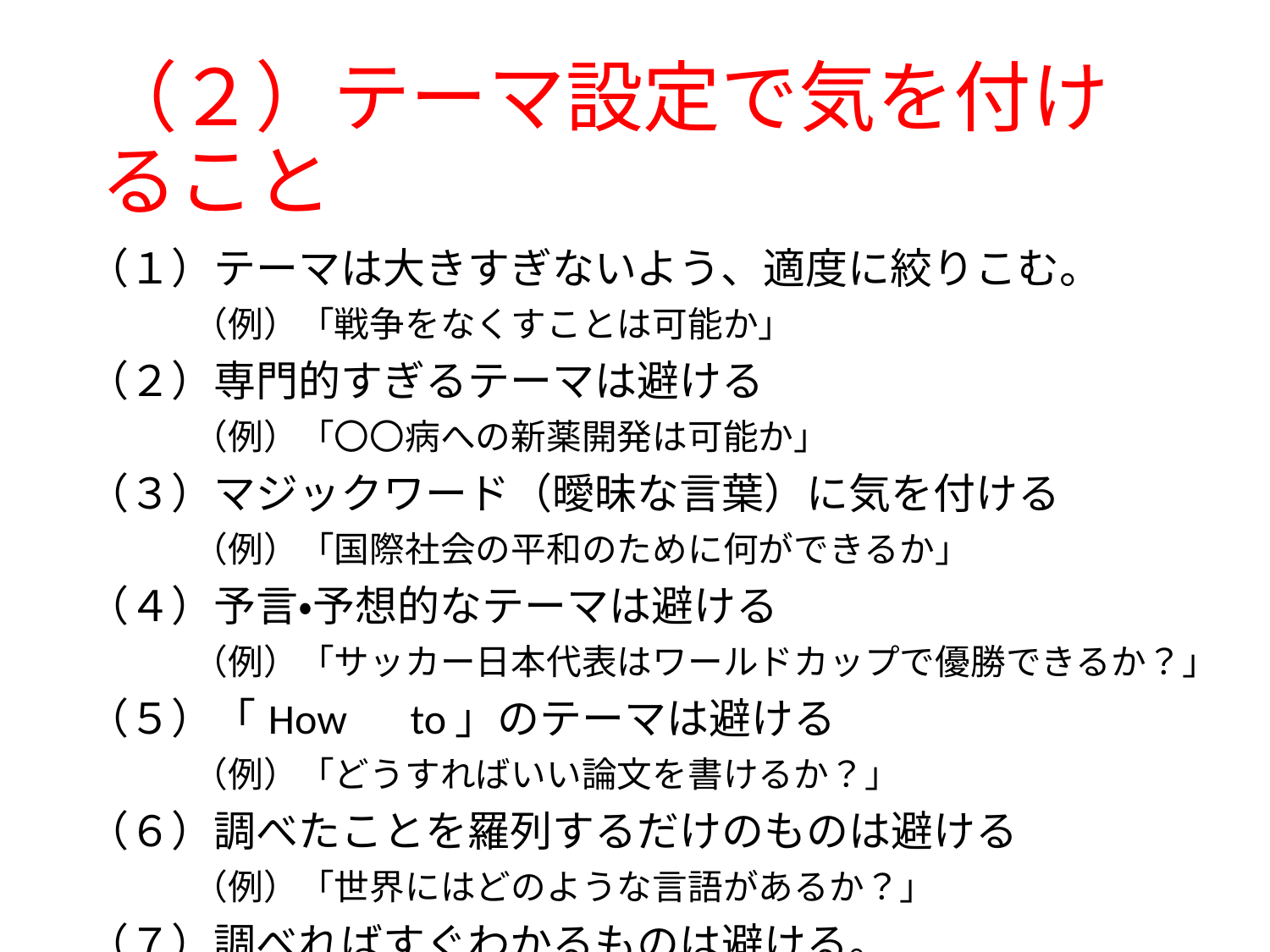

# （２）テーマ設定で気を付けること
| （１）テーマは大きすぎないよう、適度に絞りこむ。 　　　（例）「戦争をなくすことは可能か」 （２）専門的すぎるテーマは避ける 　　　（例）「〇〇病への新薬開発は可能か」 （３）マジックワード（曖昧な言葉）に気を付ける 　　　（例）「国際社会の平和のために何ができるか」 （４）予言・予想的なテーマは避ける 　　　（例）「サッカー日本代表はワールドカップで優勝できるか？」 （５）「How　to」のテーマは避ける 　　　（例）「どうすればいい論文を書けるか？」 （６）調べたことを羅列するだけのものは避ける 　　　（例）「世界にはどのような言語があるか？」 （７）調べればすぐわかるものは避ける。 　　　（例）「海はなぜ青いか？」 |
| --- |
|  |
|  |